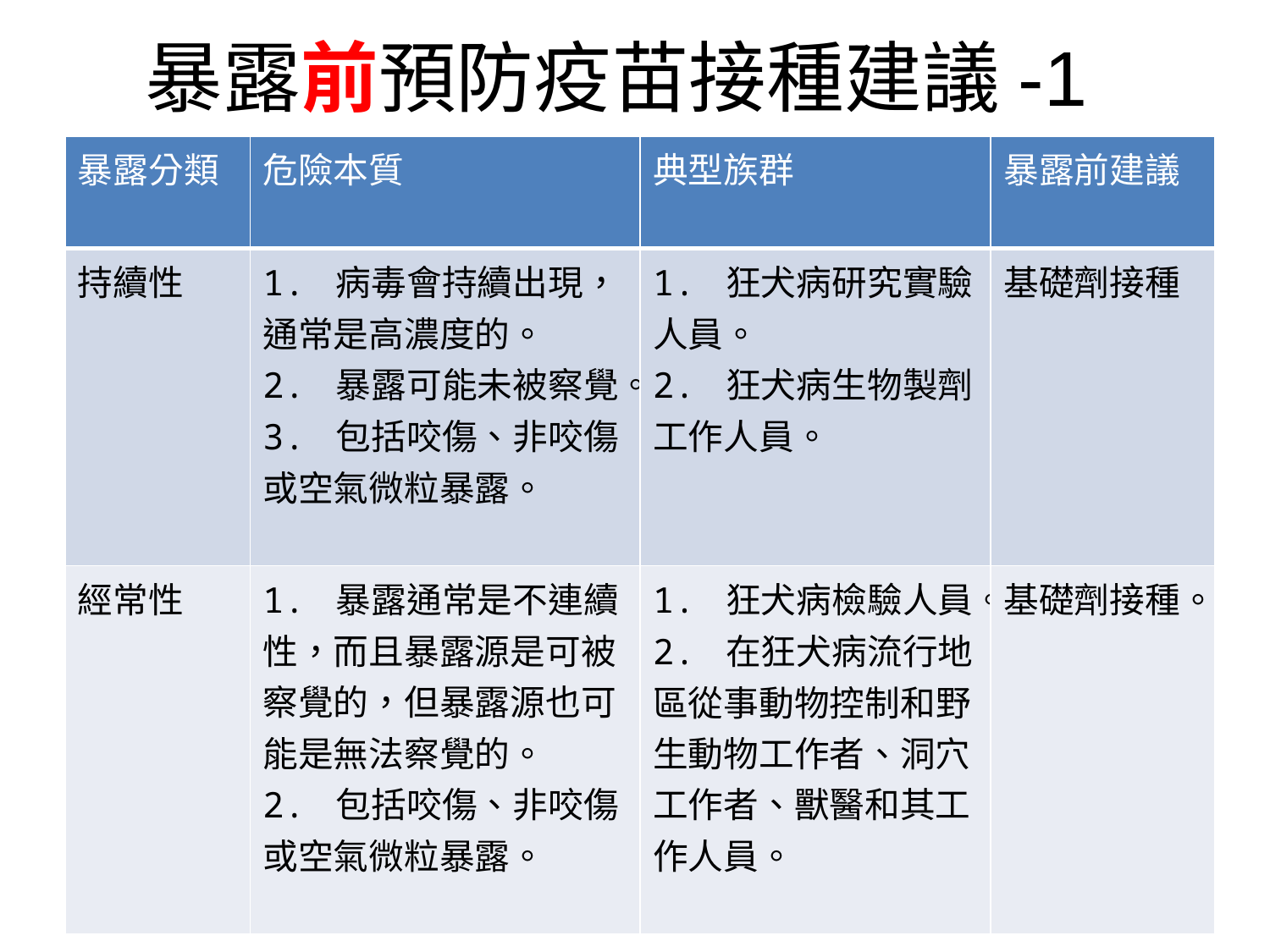

# 暴露前預防疫苗接種建議-1
| 暴露分類 | 危險本質 | 典型族群 | 暴露前建議 |
| --- | --- | --- | --- |
| 持續性 | 1. 病毒會持續出現，通常是高濃度的。 2. 暴露可能未被察覺。 3. 包括咬傷、非咬傷或空氣微粒暴露。 | 1. 狂犬病研究實驗人員。 2. 狂犬病生物製劑工作人員。 | 基礎劑接種 |
| 經常性 | 1. 暴露通常是不連續性，而且暴露源是可被察覺的，但暴露源也可能是無法察覺的。 2. 包括咬傷、非咬傷或空氣微粒暴露。 | 1. 狂犬病檢驗人員。 2. 在狂犬病流行地區從事動物控制和野生動物工作者、洞穴工作者、獸醫和其工作人員。 | 基礎劑接種。 |